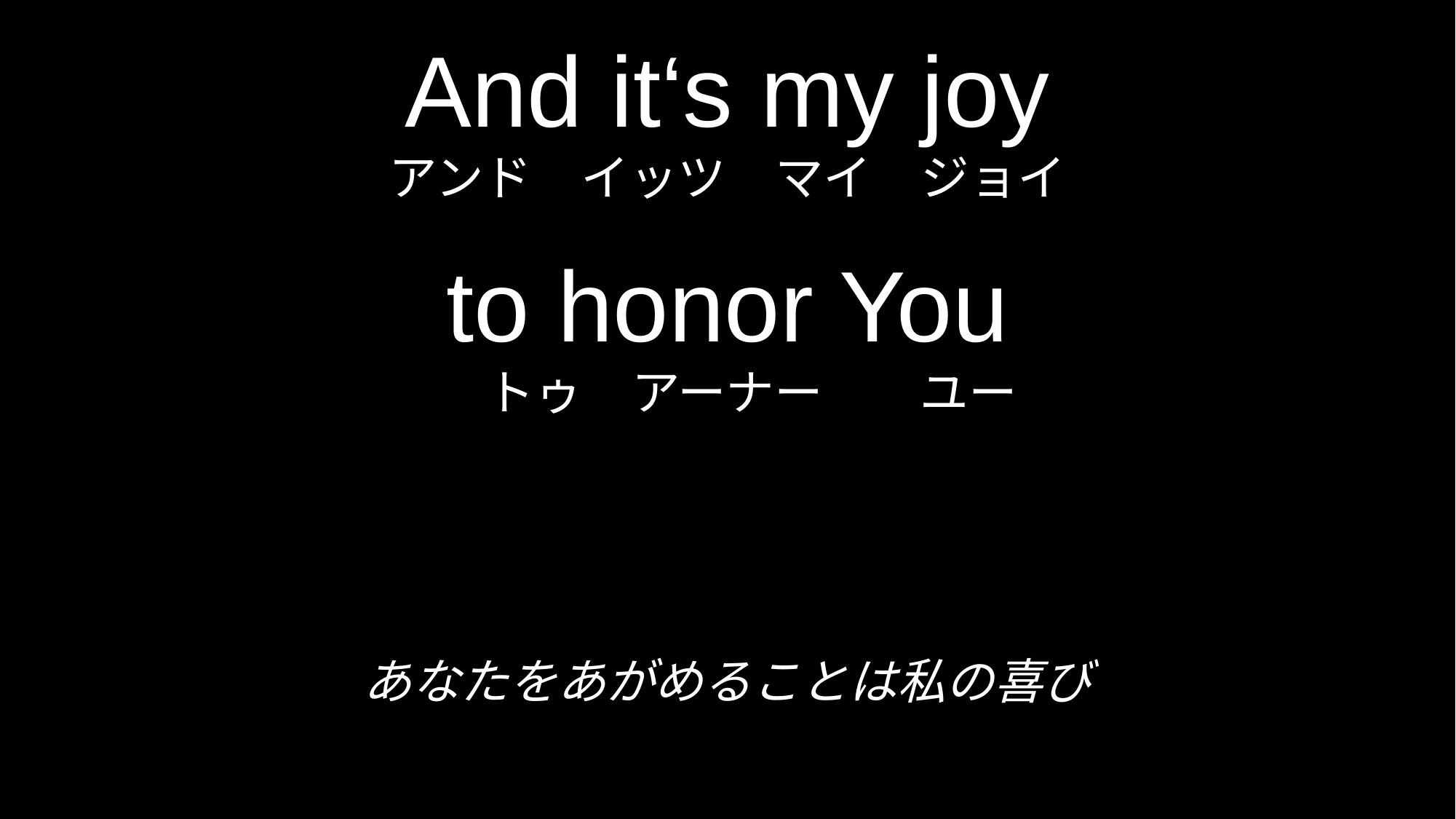

# And it‘s my joy アンド　イッツ　マイ　ジョイ to honor You 　トゥ　アーナー　　ユー
あなたをあがめることは私の喜び